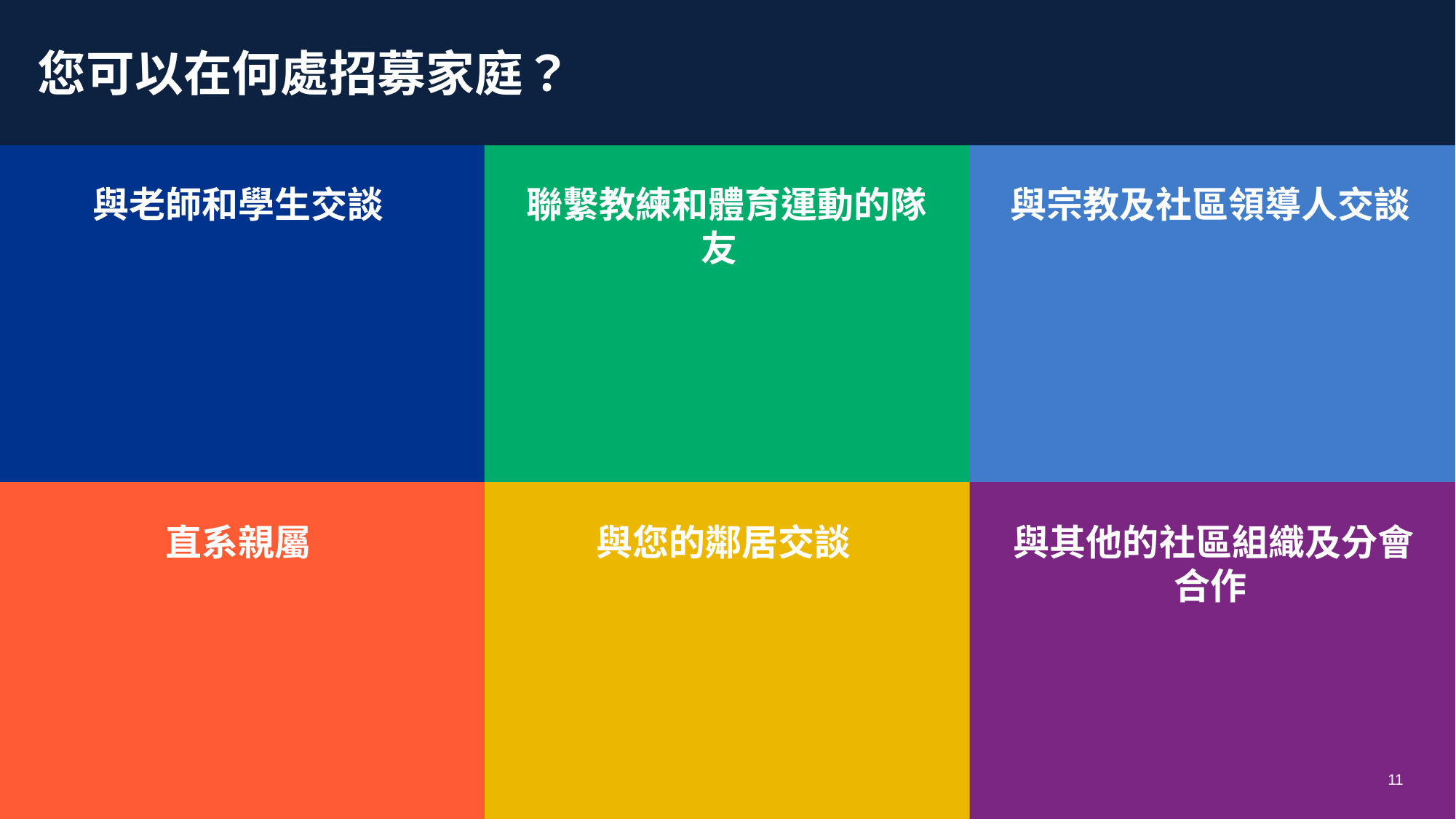

您可以在何處招募家庭？

與老師和學生交談
聯繫教練和體育運動的隊友
與宗教及社區領導人交談
直系親屬
與您的鄰居交談
與其他的社區組織及分會合作
11